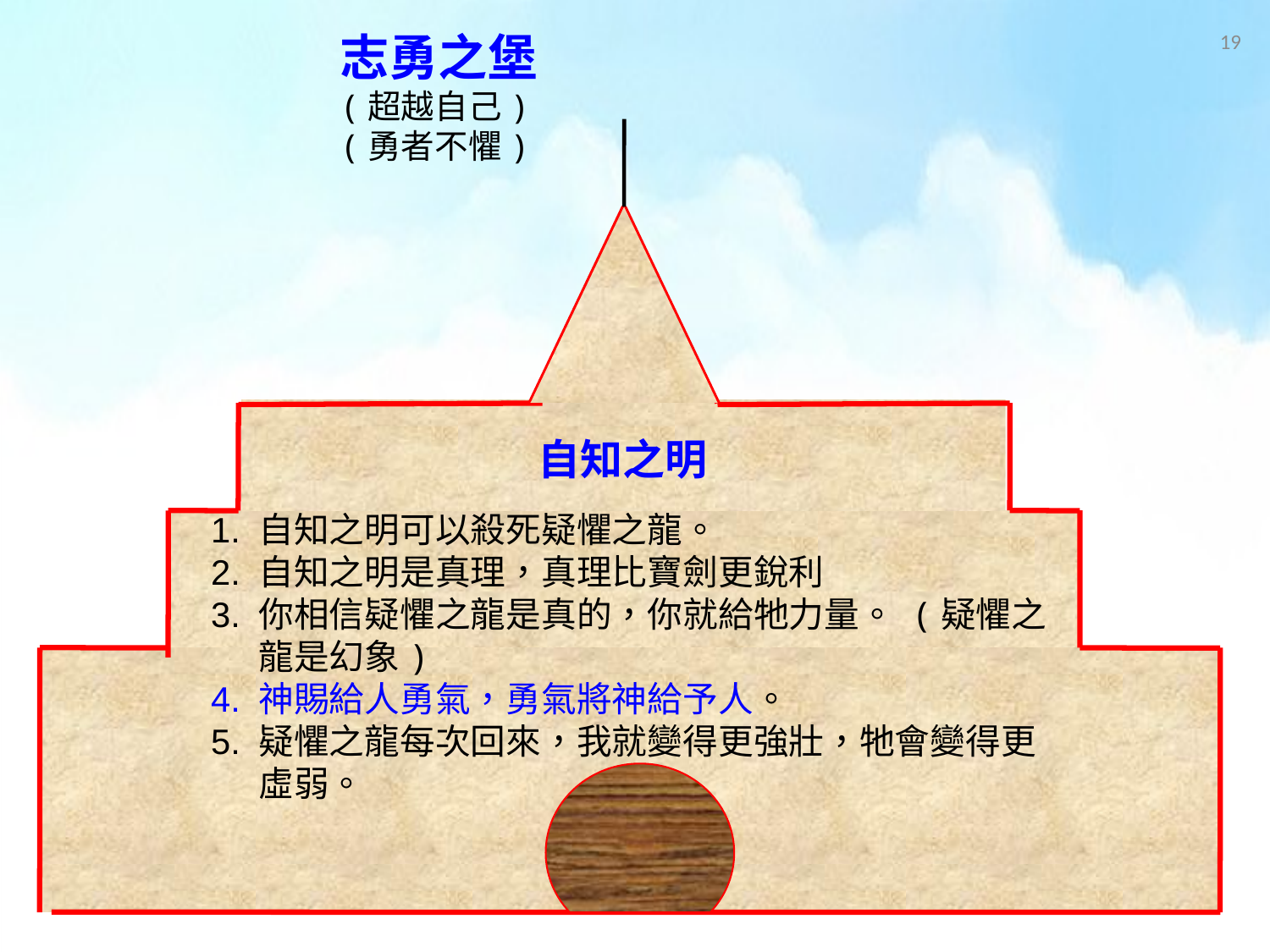

19
志勇之堡
(超越自己)
(勇者不懼)

12

自知之明
自知之明可以殺死疑懼之龍。
自知之明是真理，真理比寶劍更銳利
你相信疑懼之龍是真的，你就給牠力量。 (疑懼之龍是幻象)
神賜給人勇氣，勇氣將神給予人。
疑懼之龍每次回來，我就變得更強壯，牠會變得更虛弱。